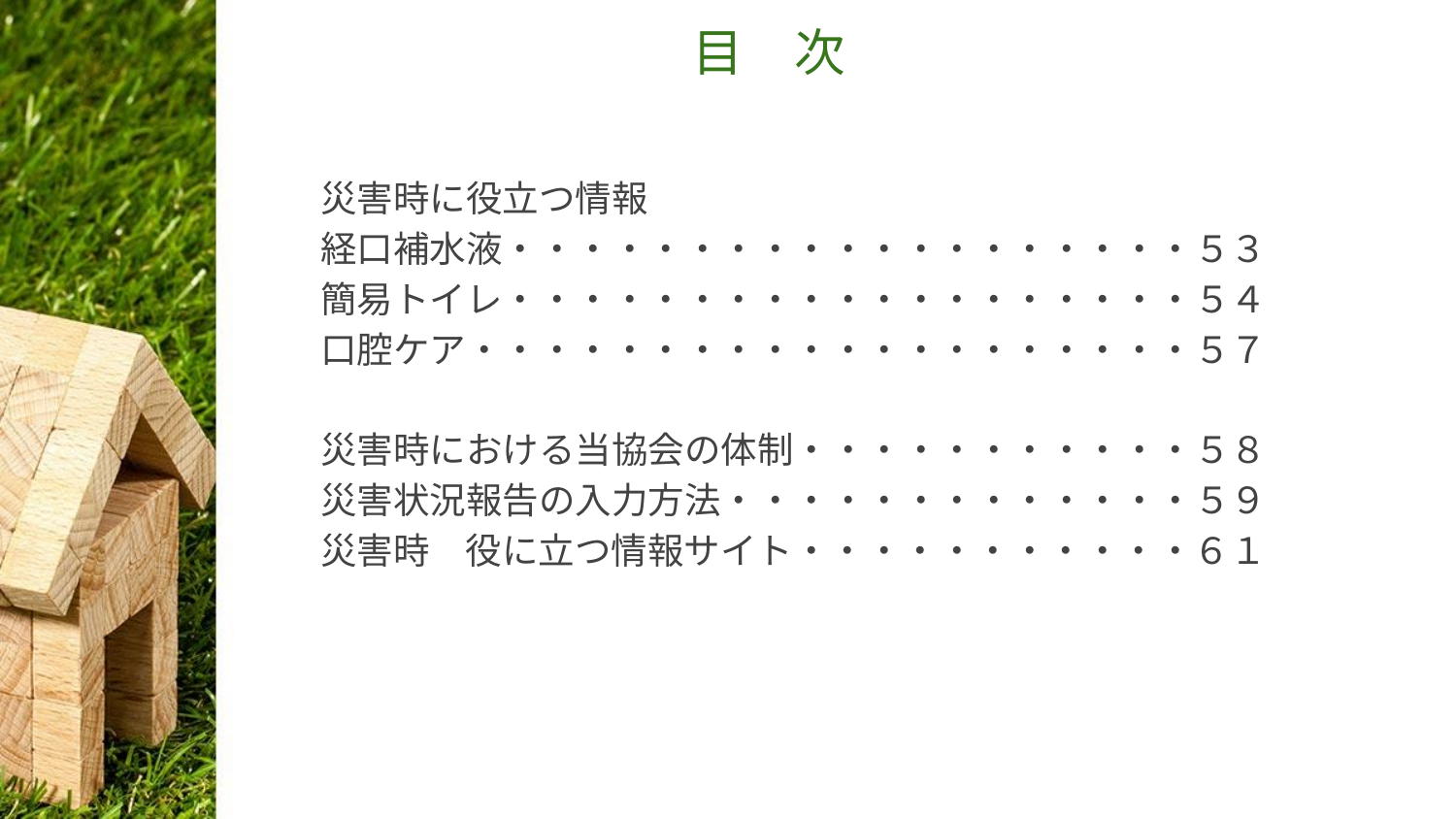

# 目　次
　災害時に役立つ情報
　経口補水液・・・・・・・・・・・・・・・・・・・５３
　簡易トイレ・・・・・・・・・・・・・・・・・・・５４
　口腔ケア・・・・・・・・・・・・・・・・・・・・５７

　災害時における当協会の体制・・・・・・・・・・・５８
　災害状況報告の入力方法・・・・・・・・・・・・・５９
　災害時　役に立つ情報サイト・・・・・・・・・・・６１